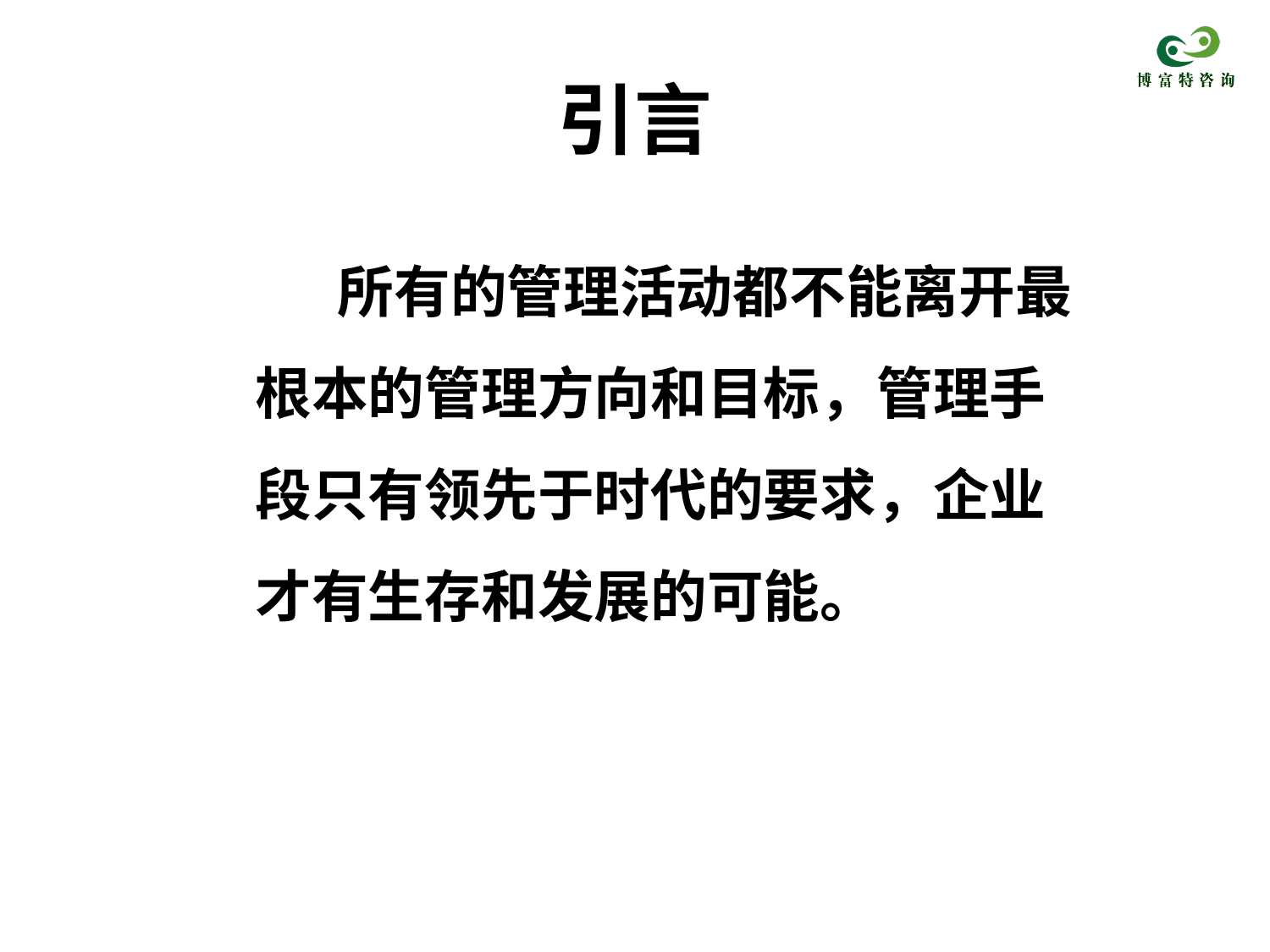

# 引言
         所有的管理活动都不能离开最根本的管理方向和目标，管理手段只有领先于时代的要求，企业才有生存和发展的可能。